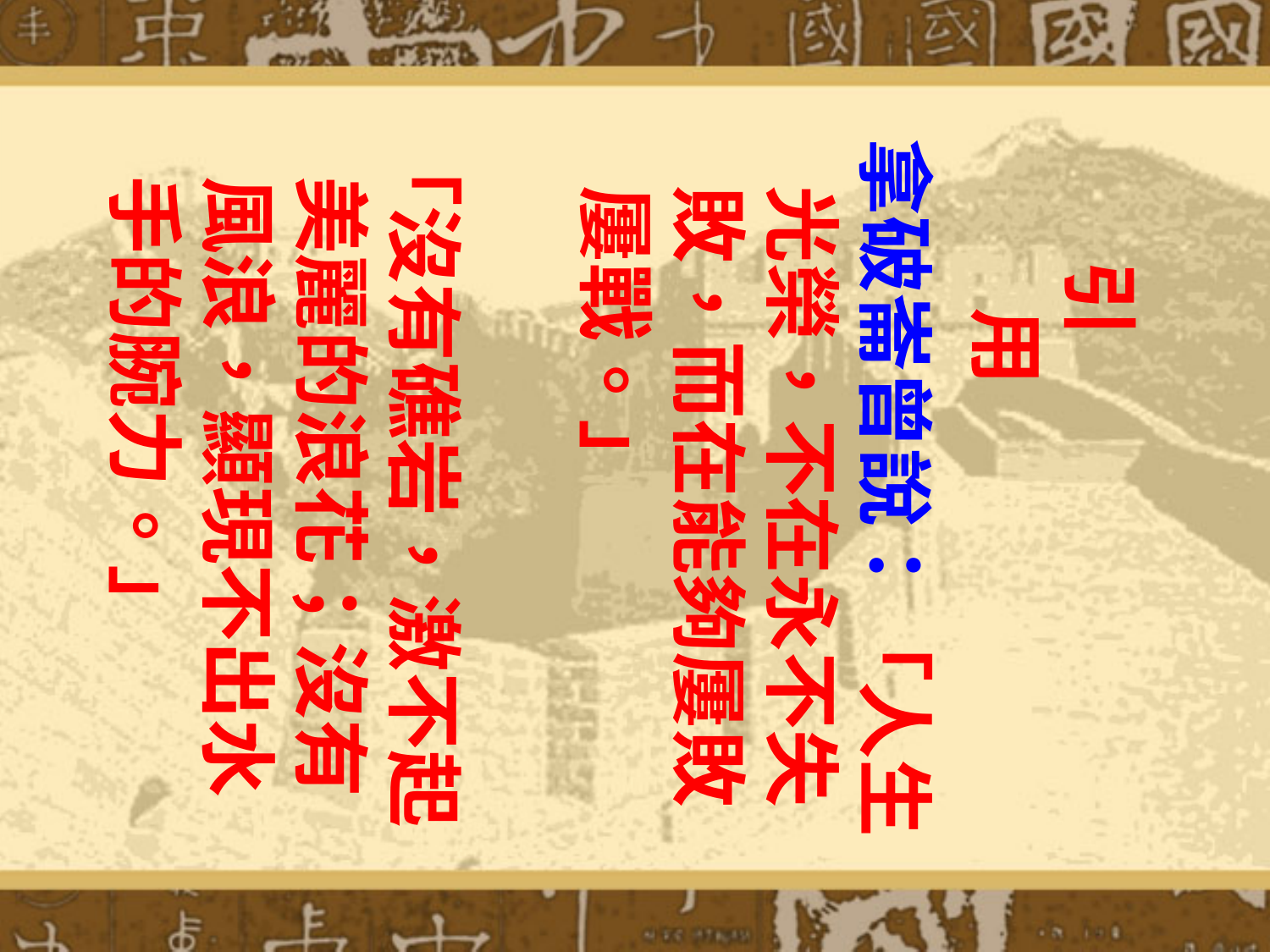

「沒有礁岩，激不起美麗的浪花；沒有風浪，顯現不出水手的腕力。」
拿破崙曾說：「人生光榮，不在永不失敗，而在能夠屢敗屢戰。」
引用